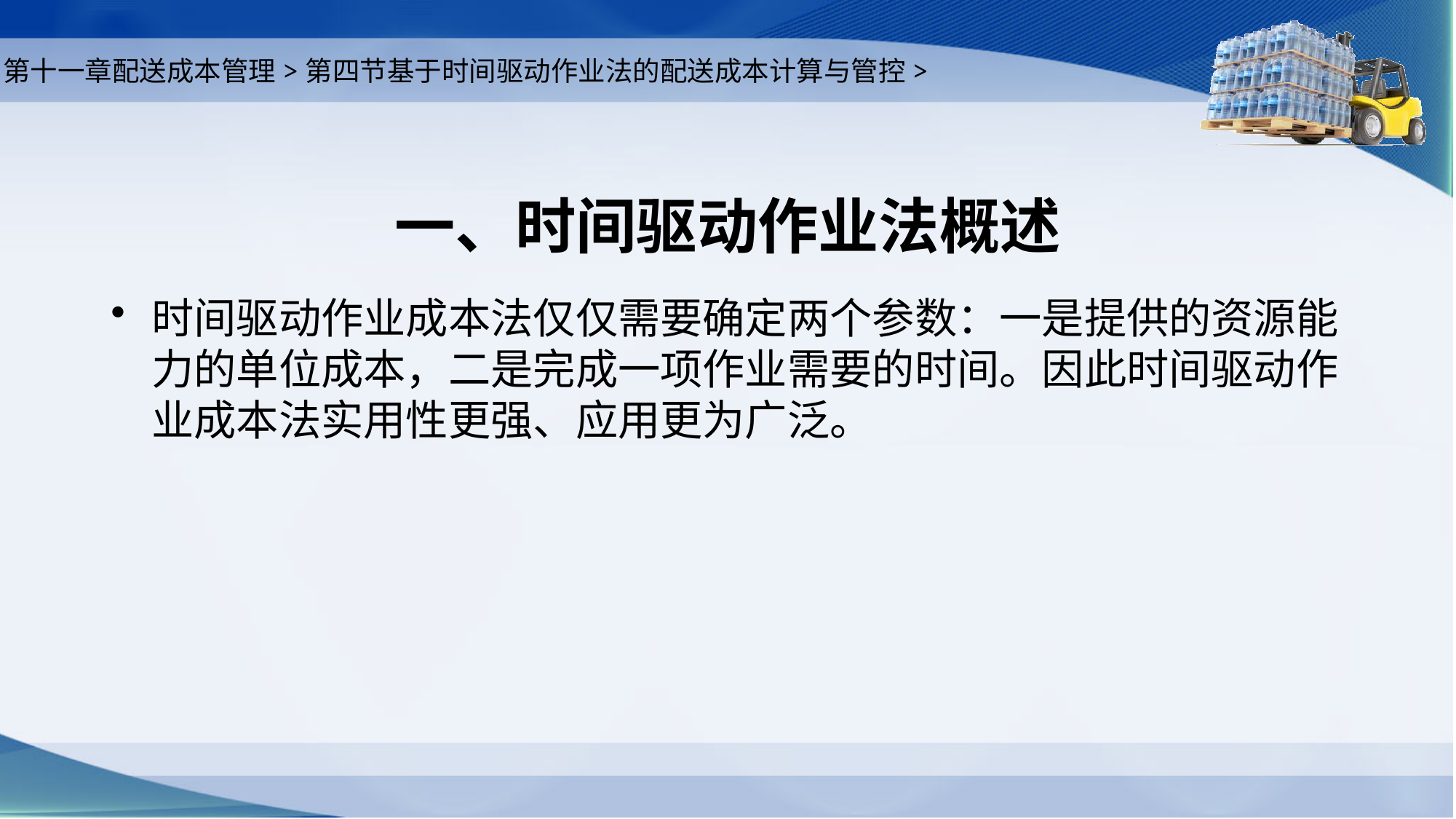

第十一章配送成本管理>第四节基于时间驱动作业法的配送成本计算与管控>
# 一、时间驱动作业法概述
时间驱动作业成本法仅仅需要确定两个参数：一是提供的资源能力的单位成本，二是完成一项作业需要的时间。因此时间驱动作业成本法实用性更强、应用更为广泛。